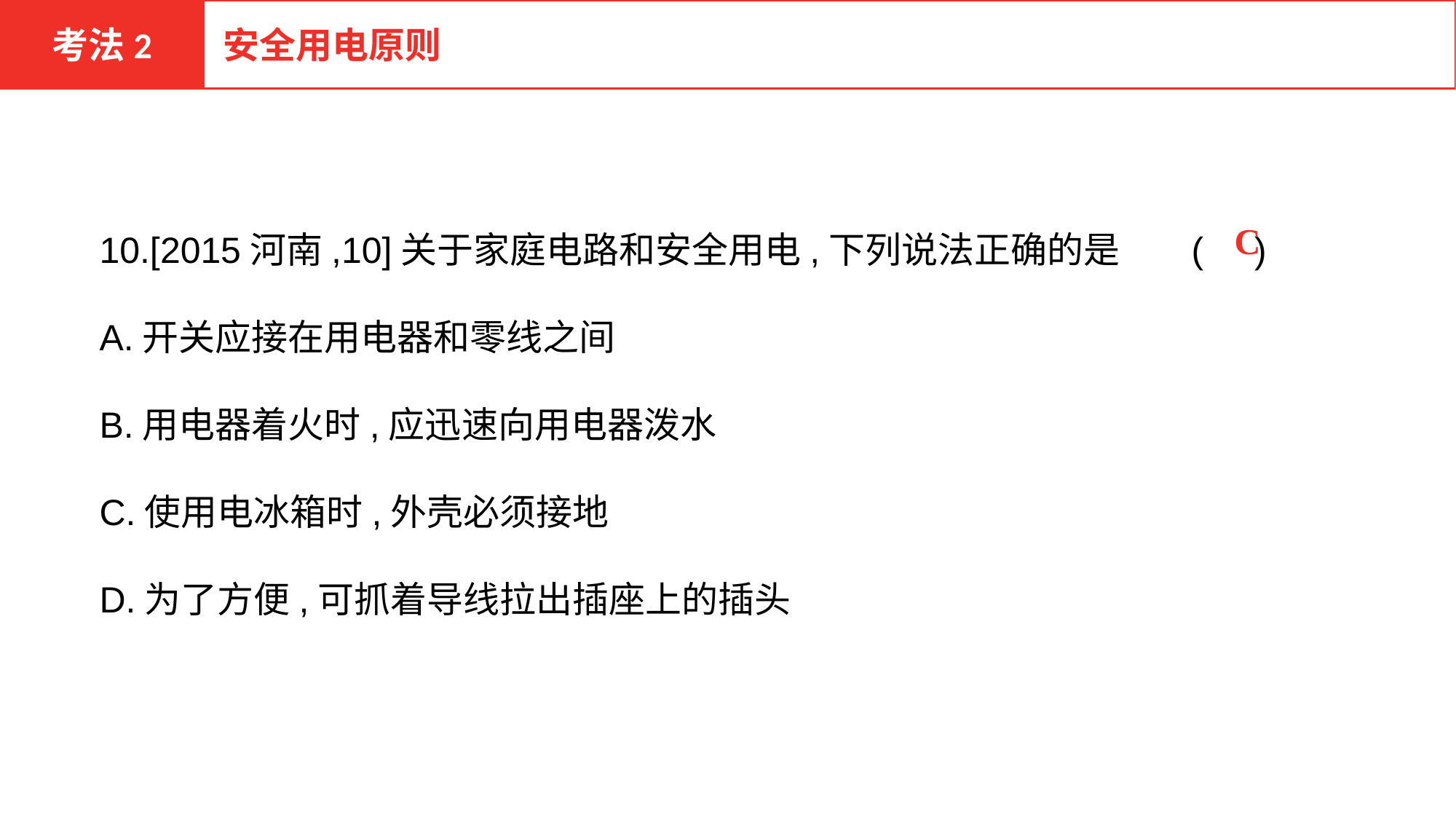

考法2
安全用电原则
10.[2015河南,10]关于家庭电路和安全用电,下列说法正确的是	(     )
A.开关应接在用电器和零线之间
B.用电器着火时,应迅速向用电器泼水
C.使用电冰箱时,外壳必须接地
D.为了方便,可抓着导线拉出插座上的插头
 C